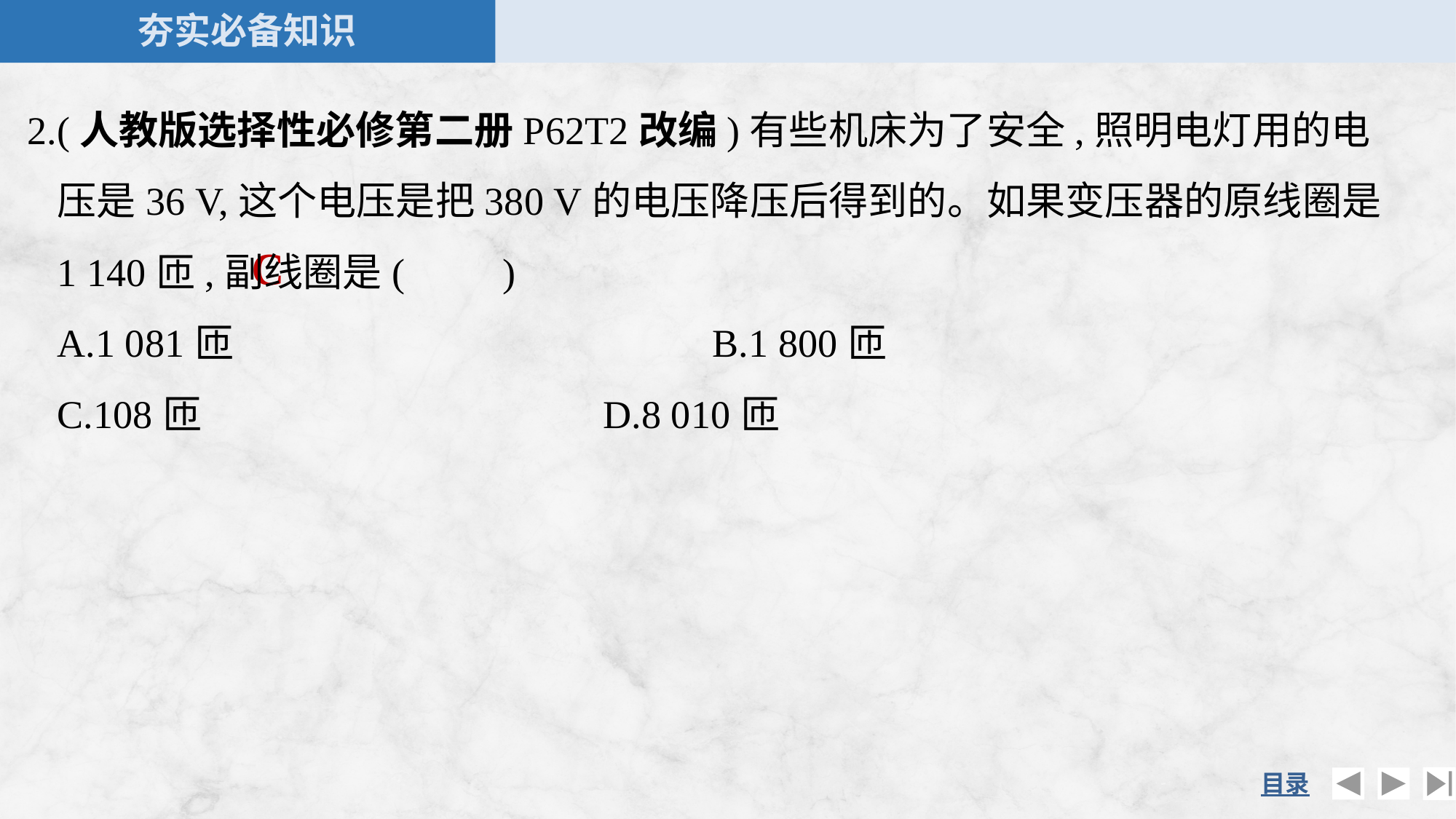

2.(人教版选择性必修第二册P62T2改编)有些机床为了安全,照明电灯用的电压是36 V,这个电压是把380 V的电压降压后得到的。如果变压器的原线圈是1 140匝,副线圈是(　　)
	A.1 081匝　　		　		B.1 800匝
	C.108匝				D.8 010匝
C